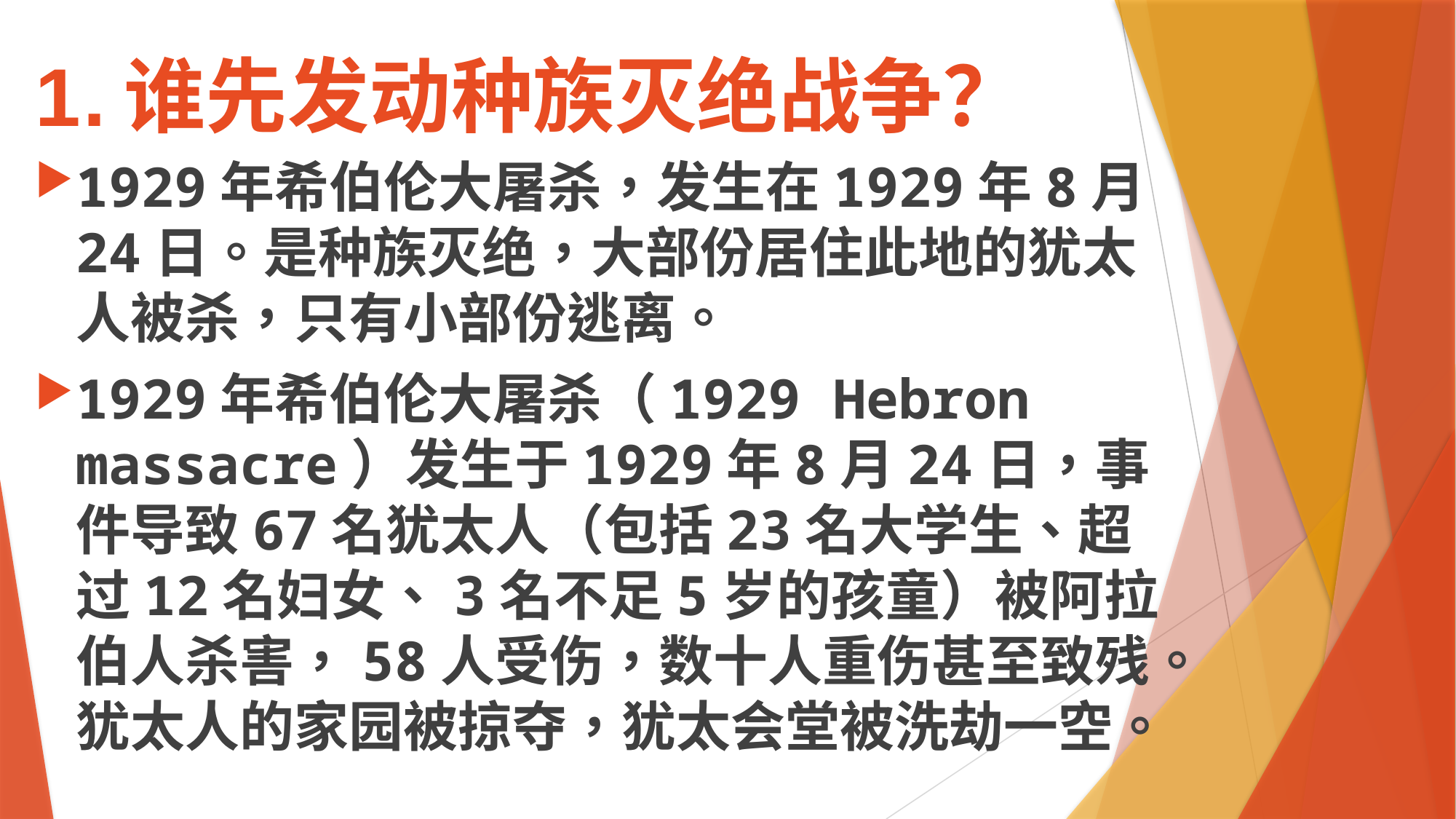

# 谁先发动种族灭绝战争？
1929年希伯伦大屠杀，发生在1929年8月24日。是种族灭绝，大部份居住此地的犹太人被杀，只有小部份逃离。
1929年希伯伦大屠杀（1929 Hebron massacre）发生于1929年8月24日，事件导致67名犹太人（包括23名大学生、超过12名妇女、3名不足5岁的孩童）被阿拉伯人杀害，58人受伤，数十人重伤甚至致残。犹太人的家园被掠夺，犹太会堂被洗劫一空。